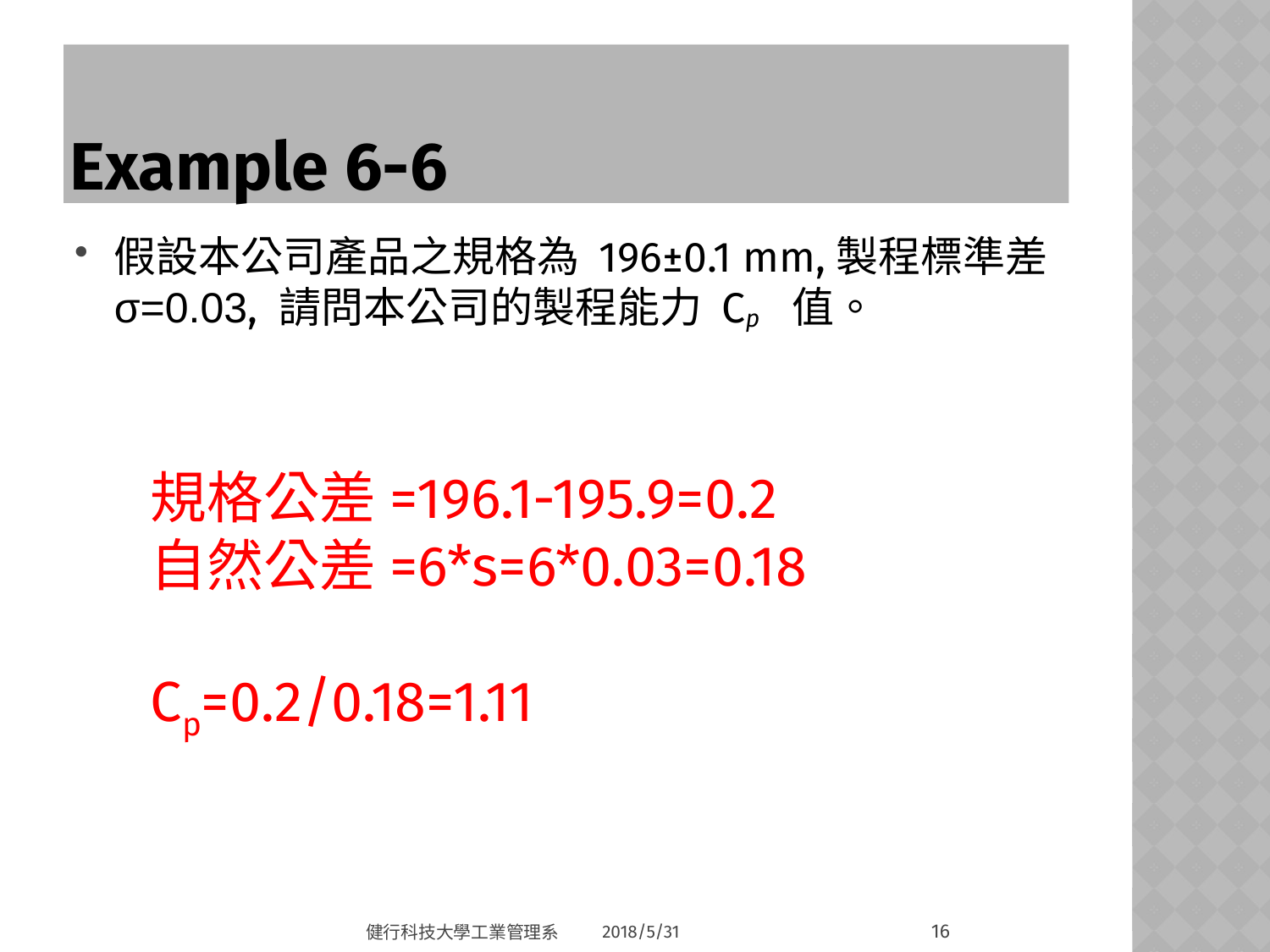

# Example 6-6
假設本公司產品之規格為 196±0.1 mm,製程標準差 σ=0.03, 請問本公司的製程能力 Cp  值。

規格公差=196.1-195.9=0.2
自然公差=6*s=6*0.03=0.18

Cp=0.2/0.18=1.11

16
健行科技大學工業管理系
2018/5/31